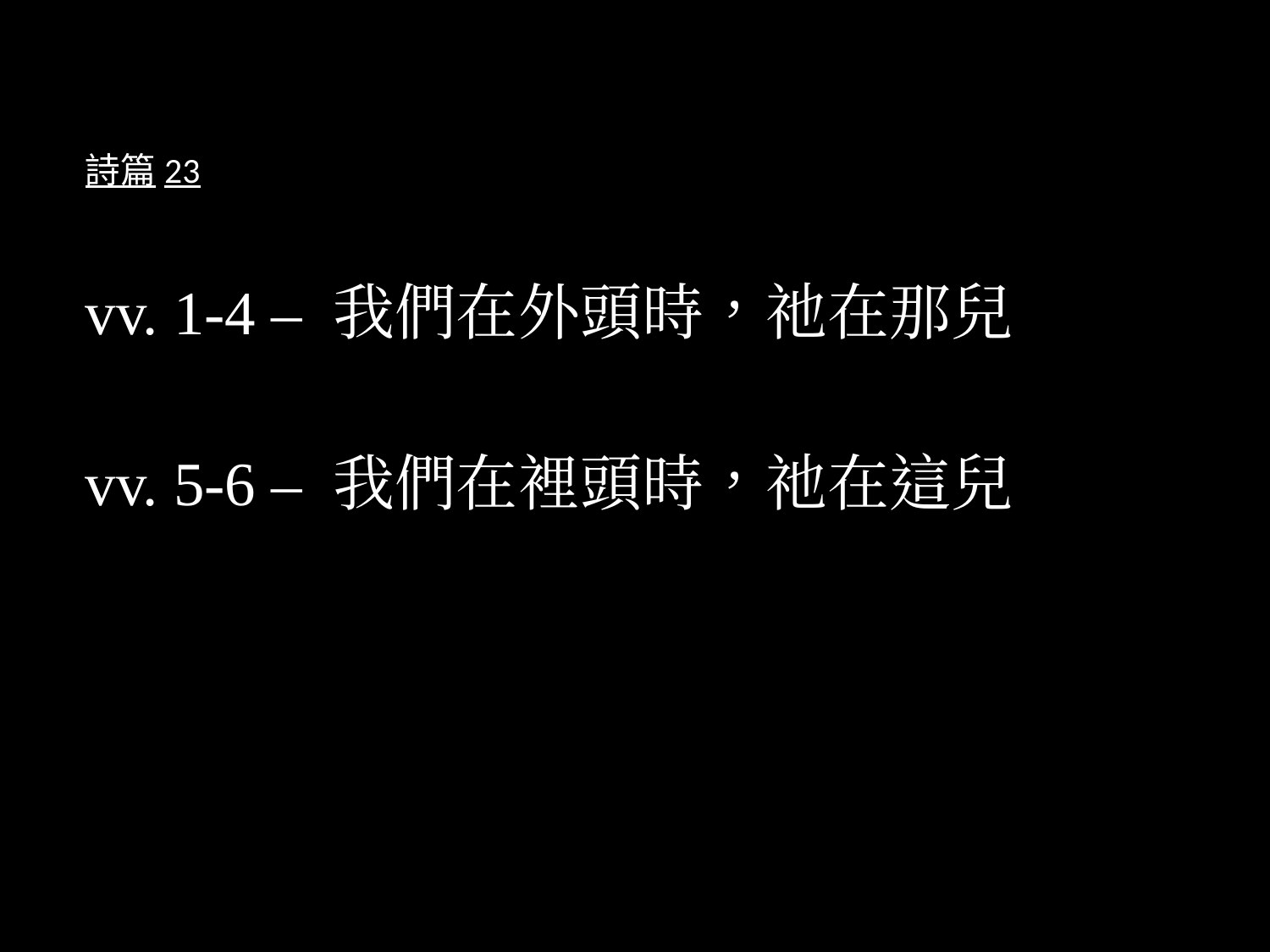

詩篇23
vv. 1-4 – 我們在外頭時，祂在那兒

vv. 5-6 – 我們在裡頭時，祂在這兒